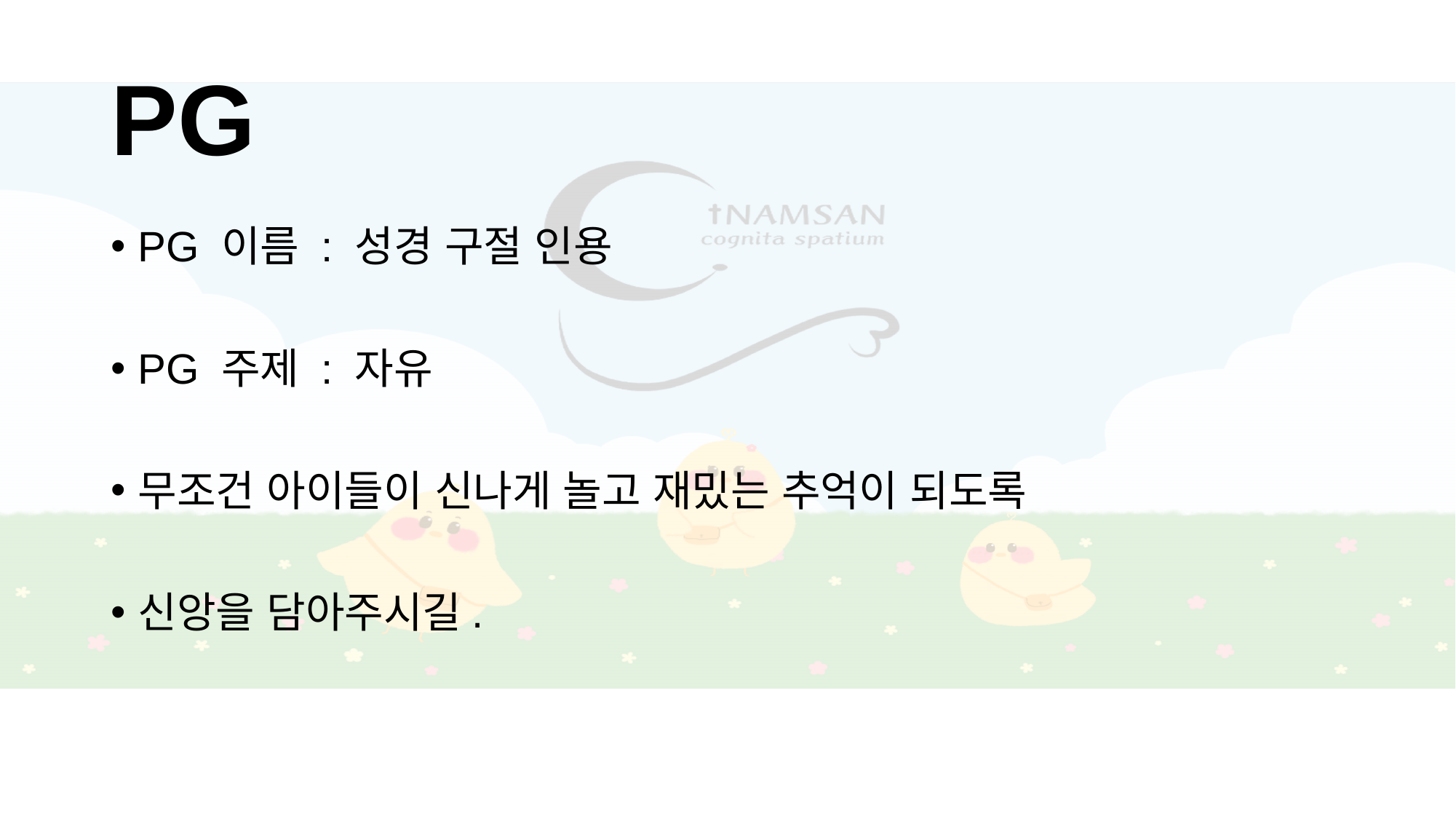

# PG
PG 이름 : 성경 구절 인용

PG 주제 : 자유

무조건 아이들이 신나게 놀고 재밌는 추억이 되도록

신앙을 담아주시길.